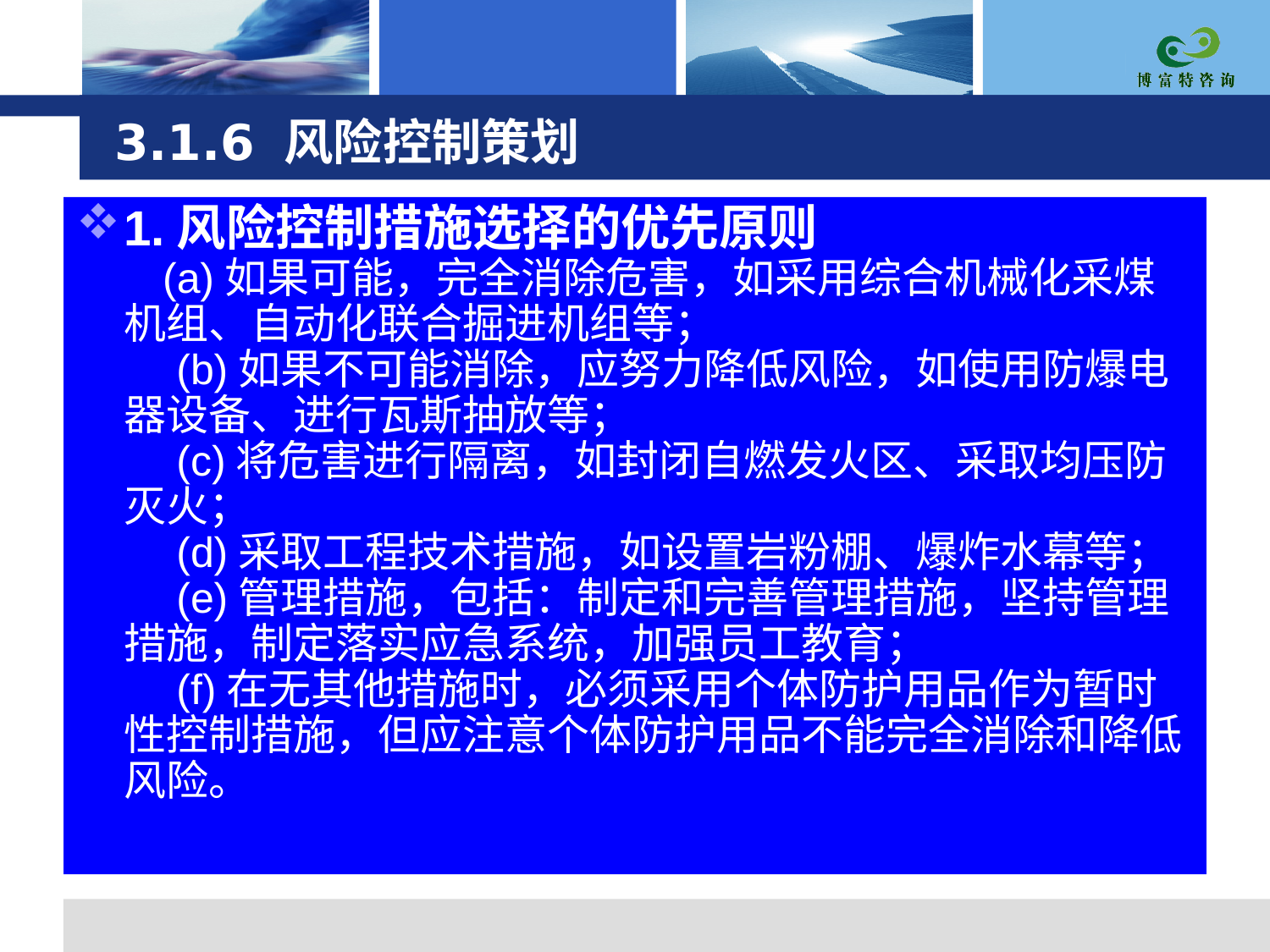

# 3.1.6 风险控制策划
1.风险控制措施选择的优先原则
   (a)如果可能，完全消除危害，如采用综合机械化采煤机组、自动化联合掘进机组等；
　(b)如果不可能消除，应努力降低风险，如使用防爆电器设备、进行瓦斯抽放等；
　(c)将危害进行隔离，如封闭自燃发火区、采取均压防灭火；
　(d)采取工程技术措施，如设置岩粉棚、爆炸水幕等；
　(e)管理措施，包括：制定和完善管理措施，坚持管理措施，制定落实应急系统，加强员工教育；
　(f)在无其他措施时，必须采用个体防护用品作为暂时性控制措施，但应注意个体防护用品不能完全消除和降低风险。